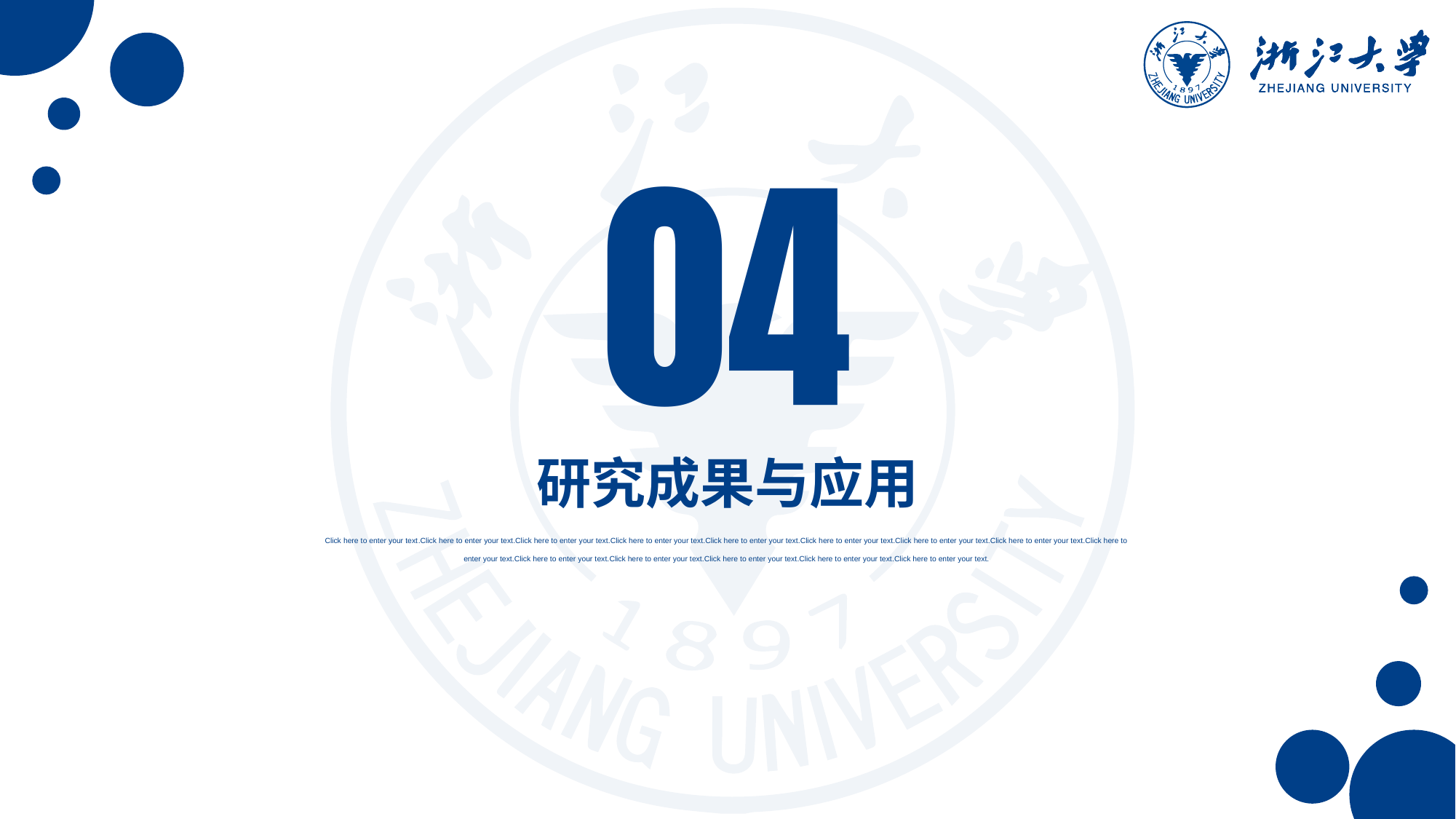

04

研究成果与应用
Click here to enter your text.Click here to enter your text.Click here to enter your text.Click here to enter your text.Click here to enter your text.Click here to enter your text.Click here to enter your text.Click here to enter your text.Click here to enter your text.Click here to enter your text.Click here to enter your text.Click here to enter your text.Click here to enter your text.Click here to enter your text.